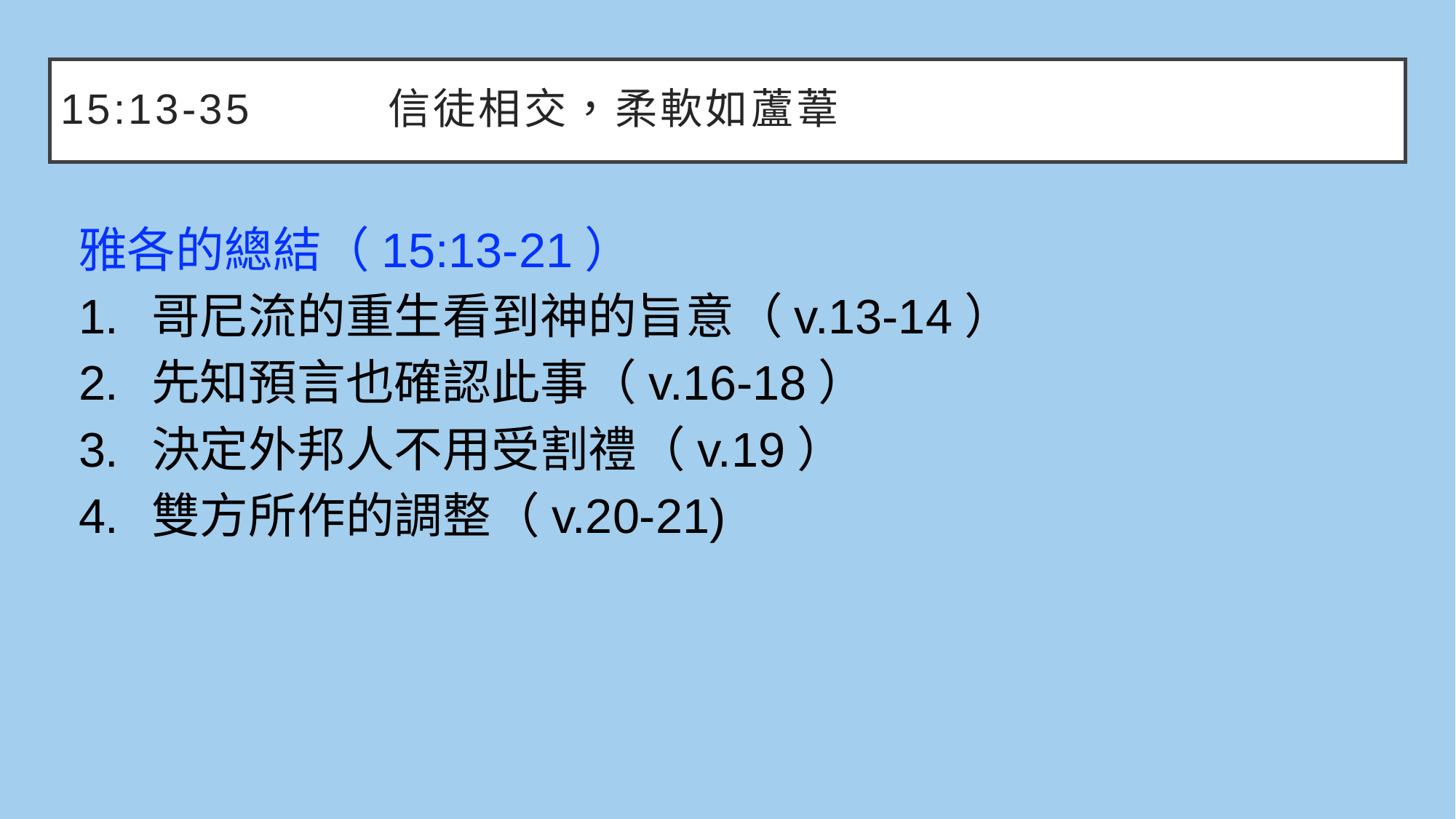

# 15:13-35		信徒相交，柔軟如蘆葦
雅各的總結（15:13-21）
哥尼流的重生看到神的旨意（v.13-14）
先知預言也確認此事（v.16-18）
決定外邦人不用受割禮（v.19）
雙方所作的調整（v.20-21)